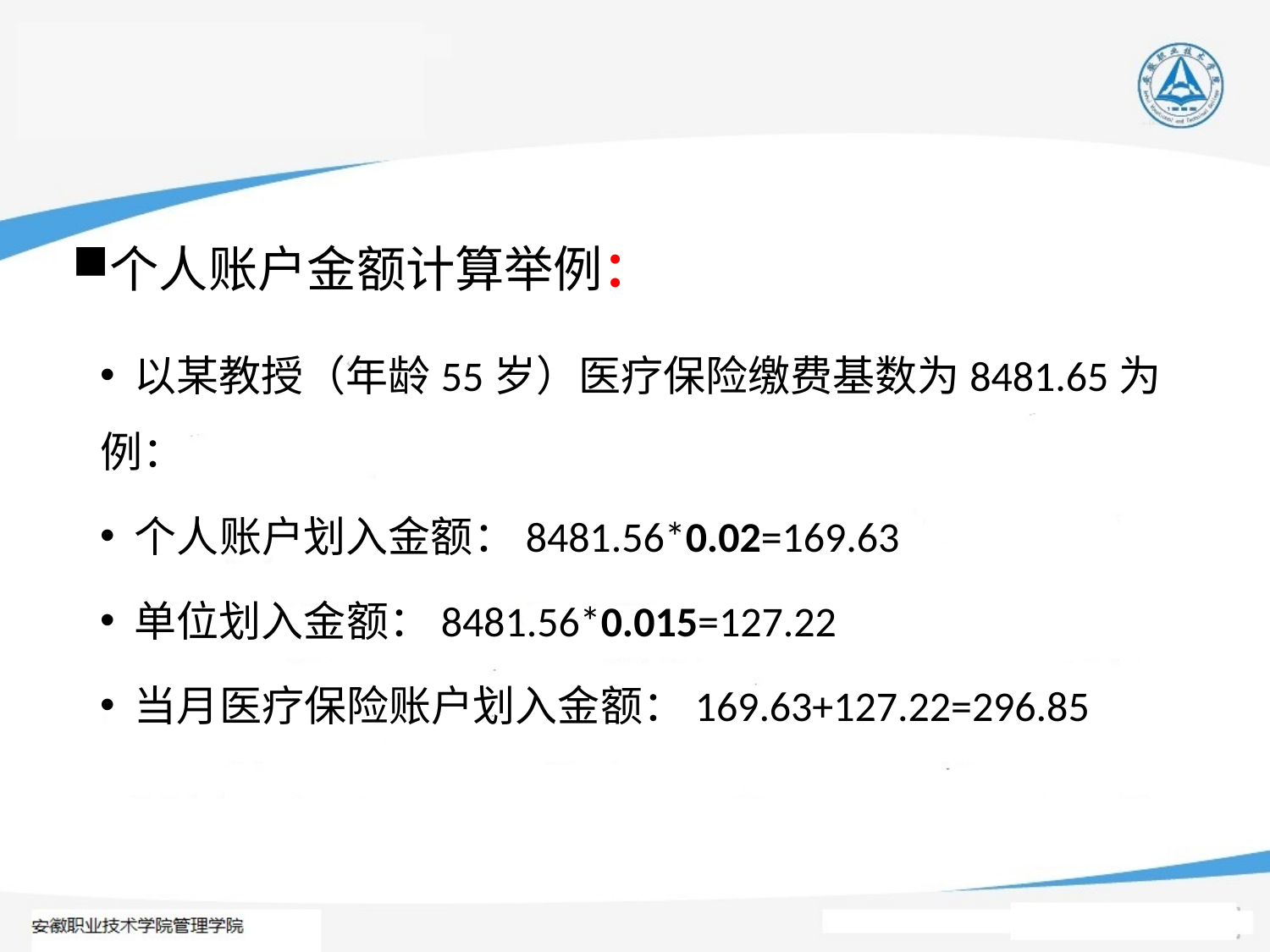

个人账户金额计算举例：
 以某教授（年龄55岁）医疗保险缴费基数为8481.65为例：
 个人账户划入金额：8481.56*0.02=169.63
 单位划入金额：8481.56*0.015=127.22
 当月医疗保险账户划入金额：169.63+127.22=296.85